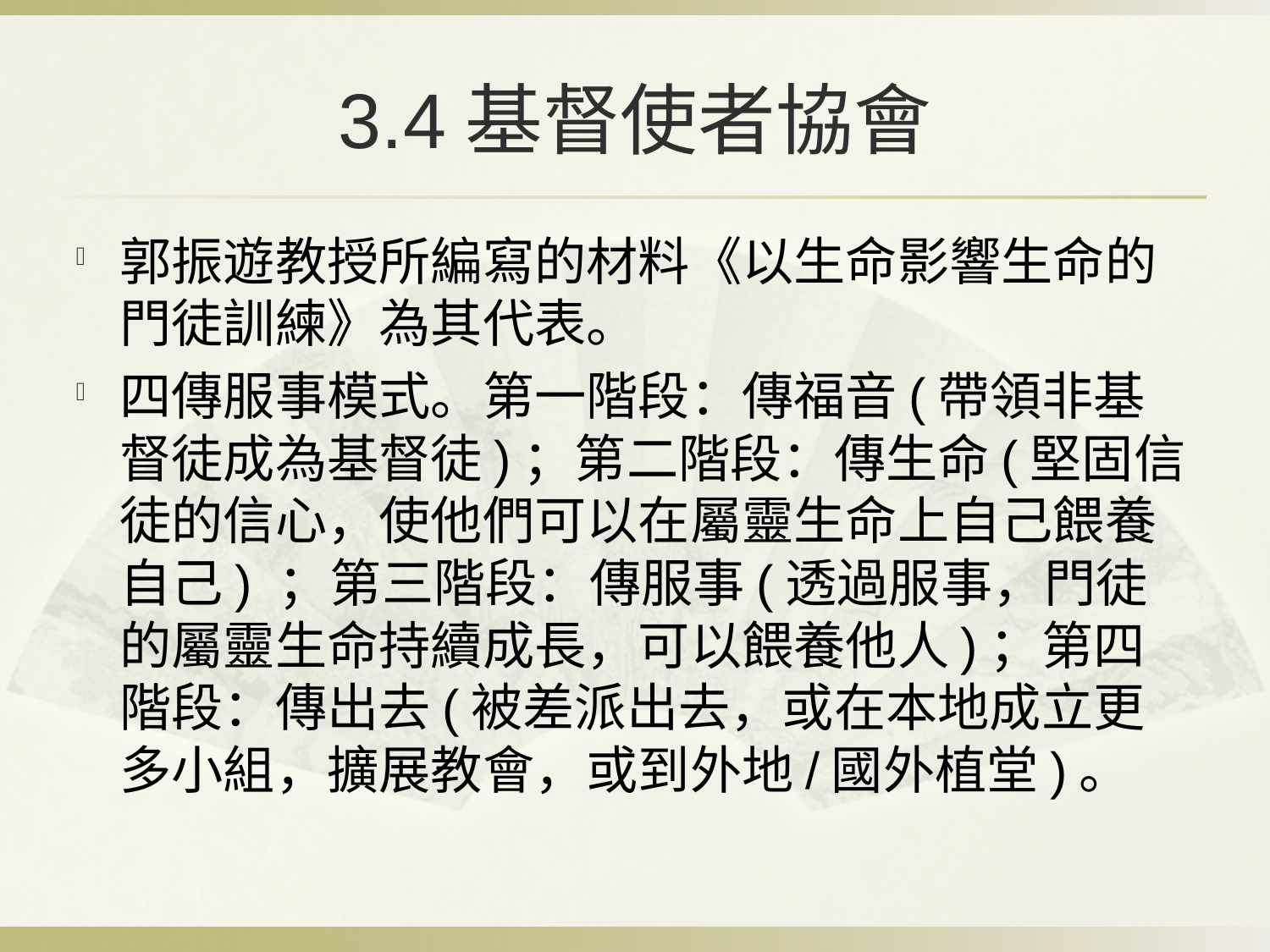

# 3.4基督使者協會
郭振遊教授所編寫的材料《以生命影響生命的門徒訓練》為其代表。
四傳服事模式。第一階段：傳福音(帶領非基督徒成為基督徒)；第二階段：傳生命(堅固信徒的信心，使他們可以在屬靈生命上自己餵養自己) ；第三階段：傳服事(透過服事，門徒的屬靈生命持續成長，可以餵養他人)；第四階段：傳出去(被差派出去，或在本地成立更多小組，擴展教會，或到外地/國外植堂)。